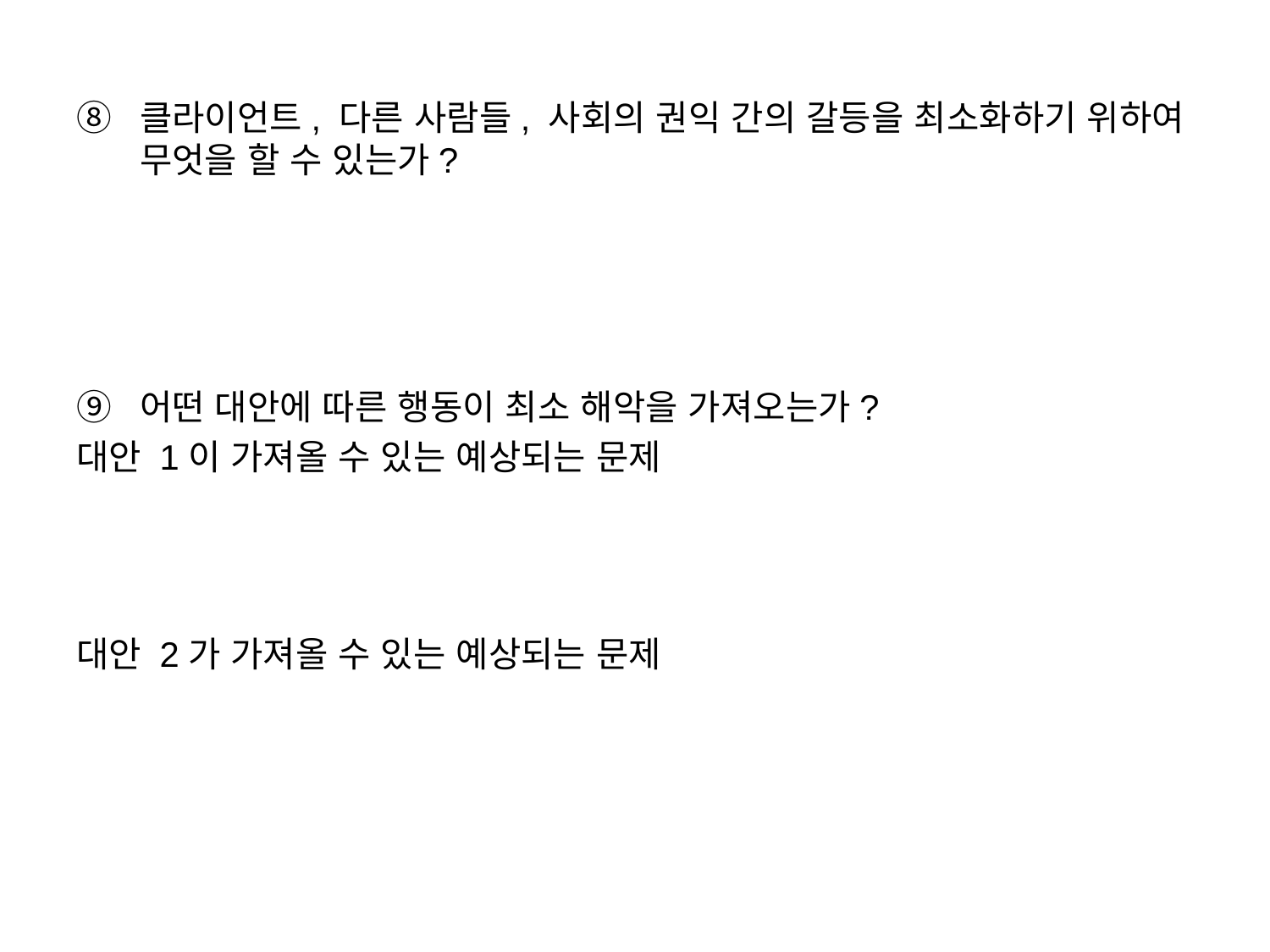

클라이언트, 다른 사람들, 사회의 권익 간의 갈등을 최소화하기 위하여 무엇을 할 수 있는가?

어떤 대안에 따른 행동이 최소 해악을 가져오는가?
대안 1이 가져올 수 있는 예상되는 문제

대안 2가 가져올 수 있는 예상되는 문제